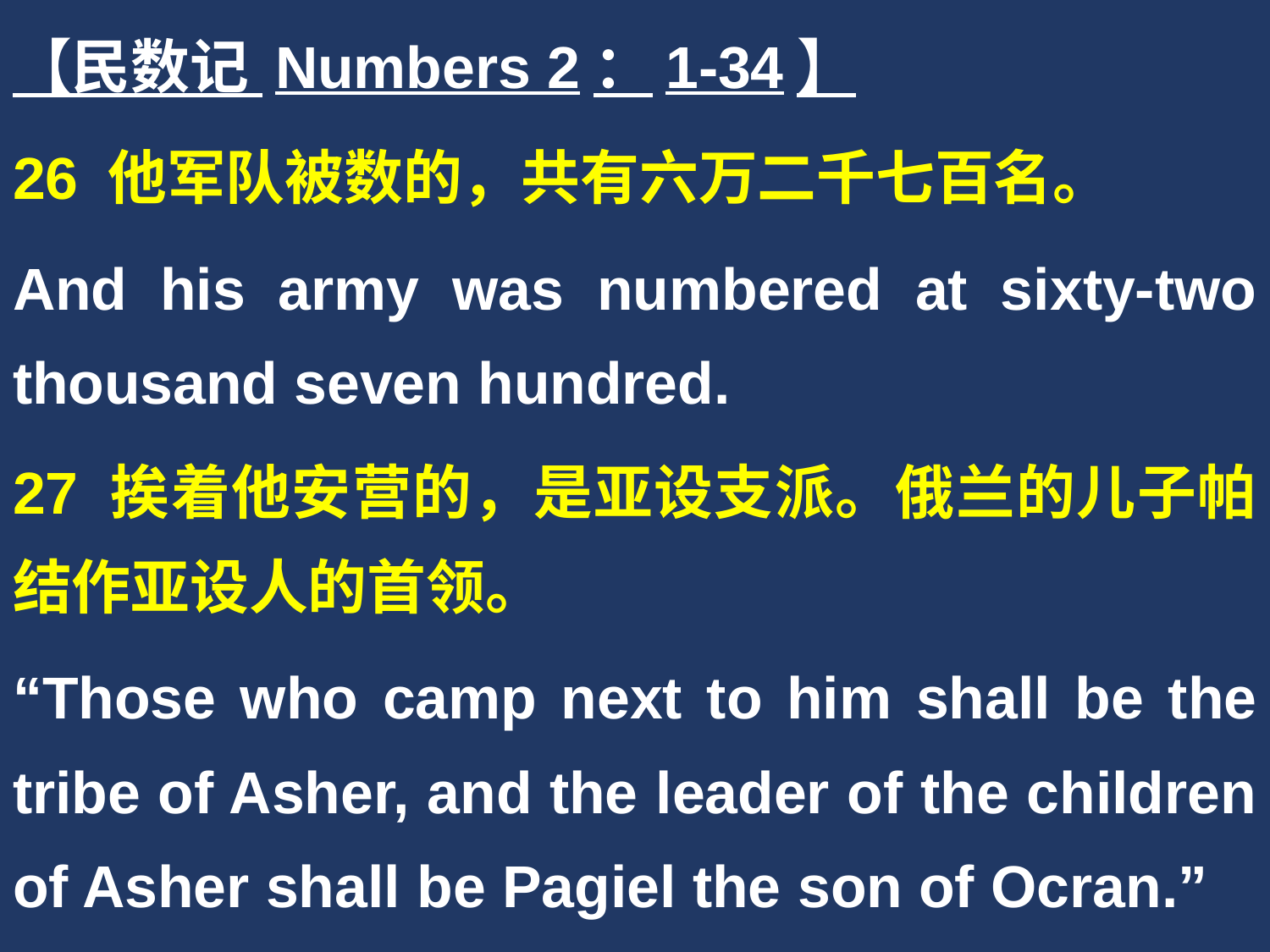

【民数记 Numbers 2：1-34】
26 他军队被数的，共有六万二千七百名。
And his army was numbered at sixty-two thousand seven hundred.
27 挨着他安营的，是亚设支派。俄兰的儿子帕结作亚设人的首领。
“Those who camp next to him shall be the tribe of Asher, and the leader of the children of Asher shall be Pagiel the son of Ocran.”